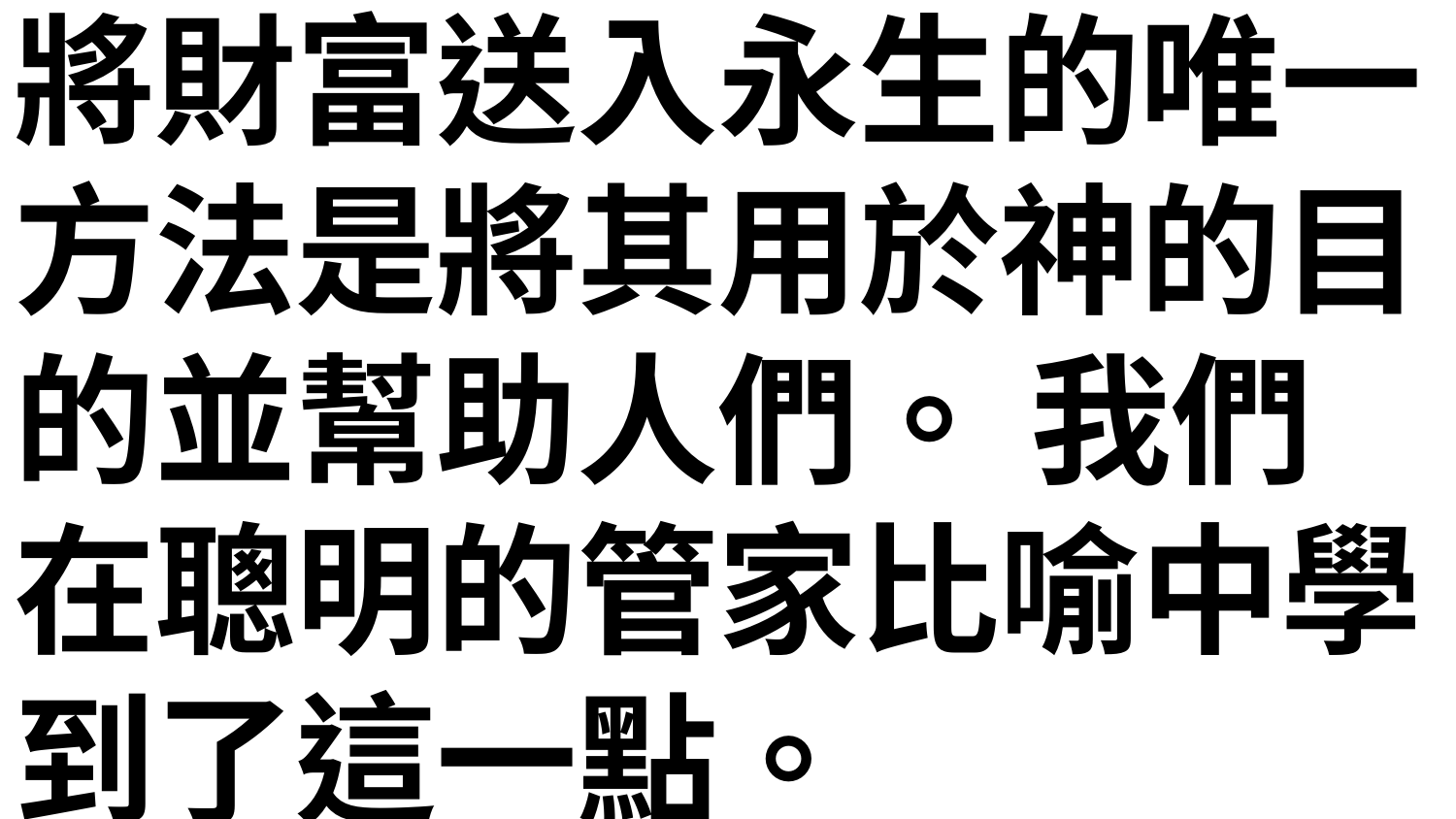

將財富送入永生的唯一方法是將其用於神的目的並幫助人們。 我們在聰明的管家比喻中學到了這一點。